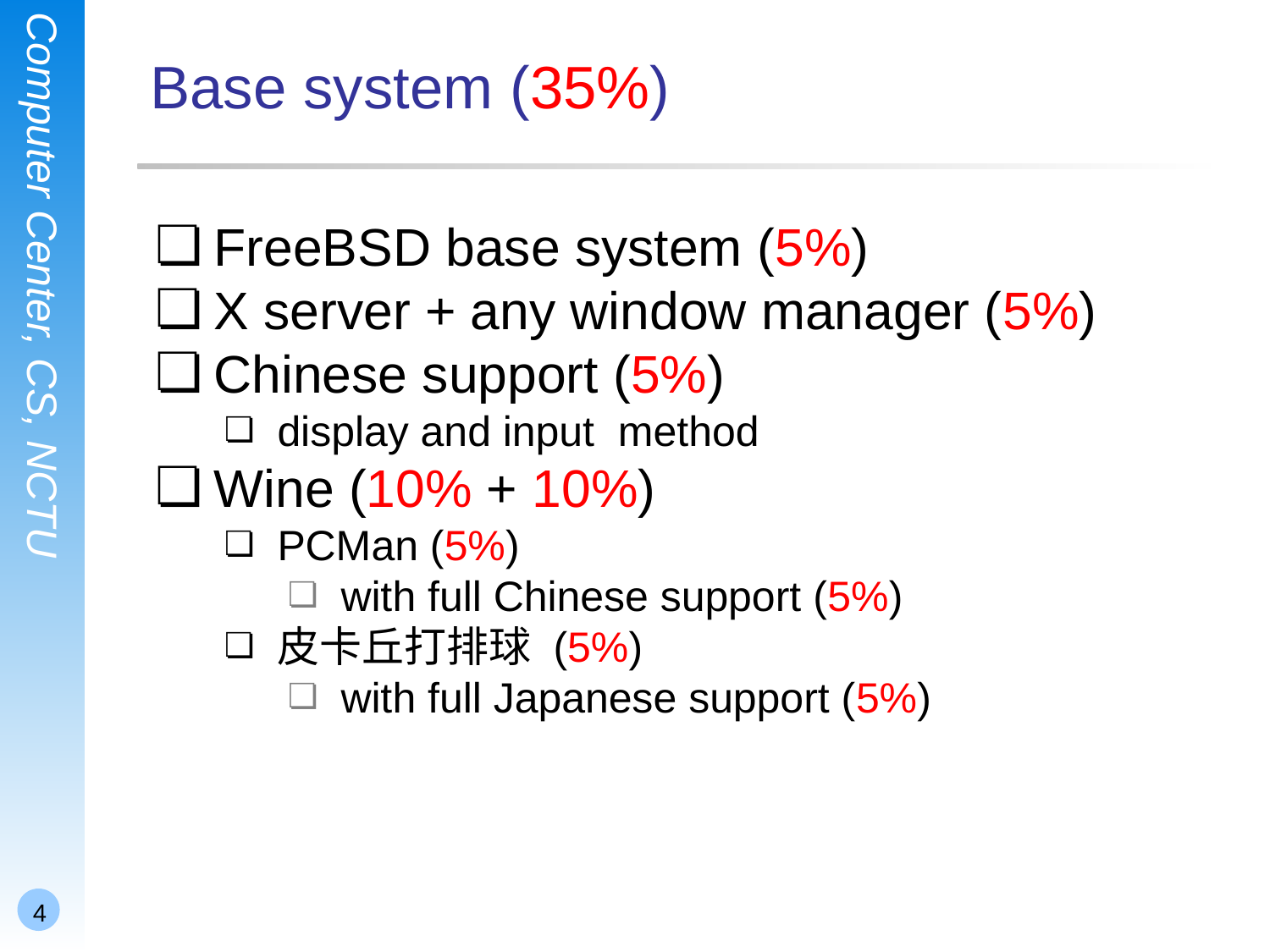

# Base system (35%)
FreeBSD base system (5%)
X server + any window manager (5%)
Chinese support (5%)
display and input  method
Wine (10% + 10%)
PCMan (5%)
with full Chinese support (5%)
皮卡丘打排球 (5%)
with full Japanese support (5%)
4